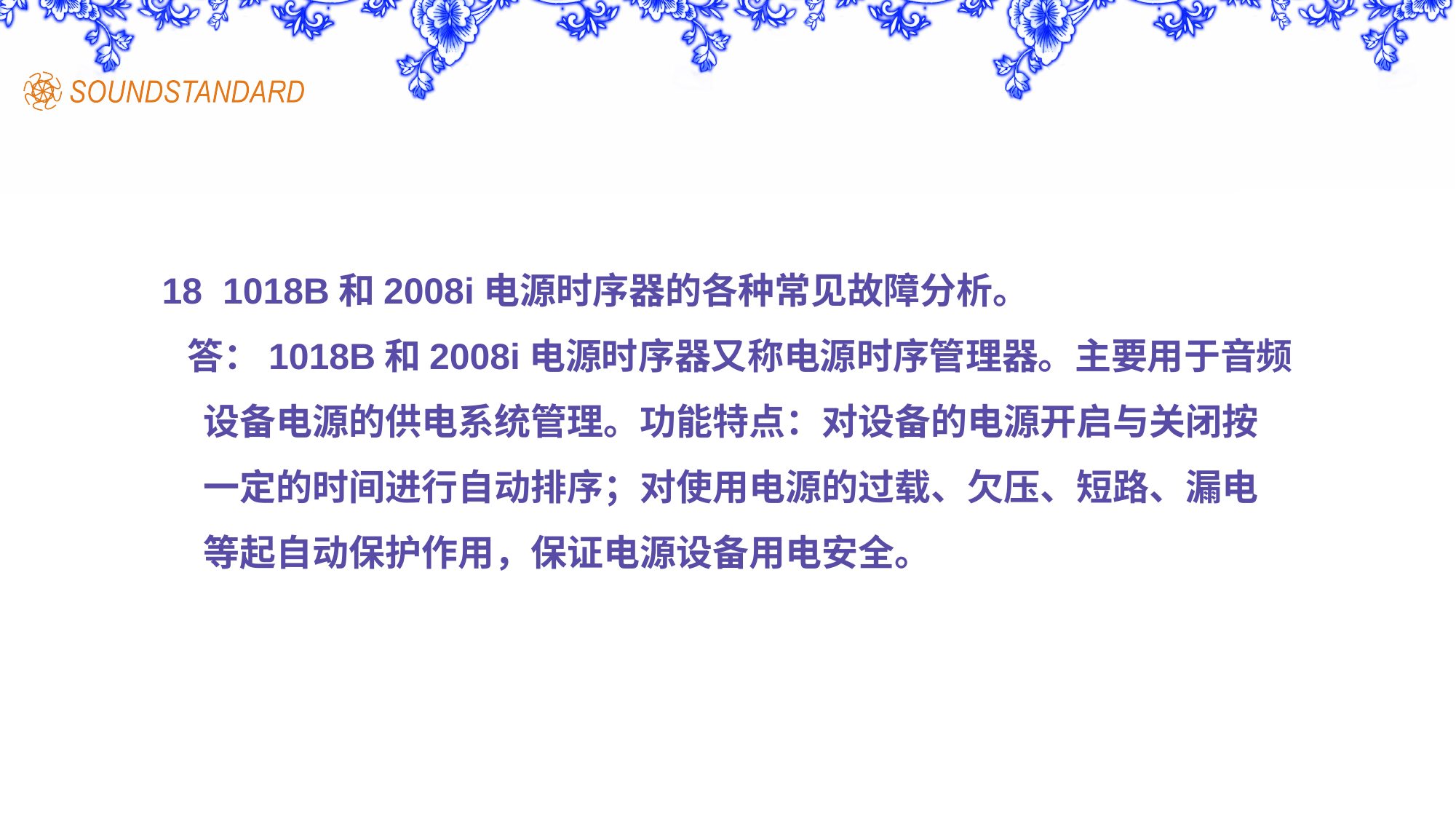

18  1018B和2008i电源时序器的各种常见故障分析。
  答：1018B和2008i电源时序器又称电源时序管理器。主要用于音频
    设备电源的供电系统管理。功能特点：对设备的电源开启与关闭按
    一定的时间进行自动排序；对使用电源的过载、欠压、短路、漏电
    等起自动保护作用，保证电源设备用电安全。